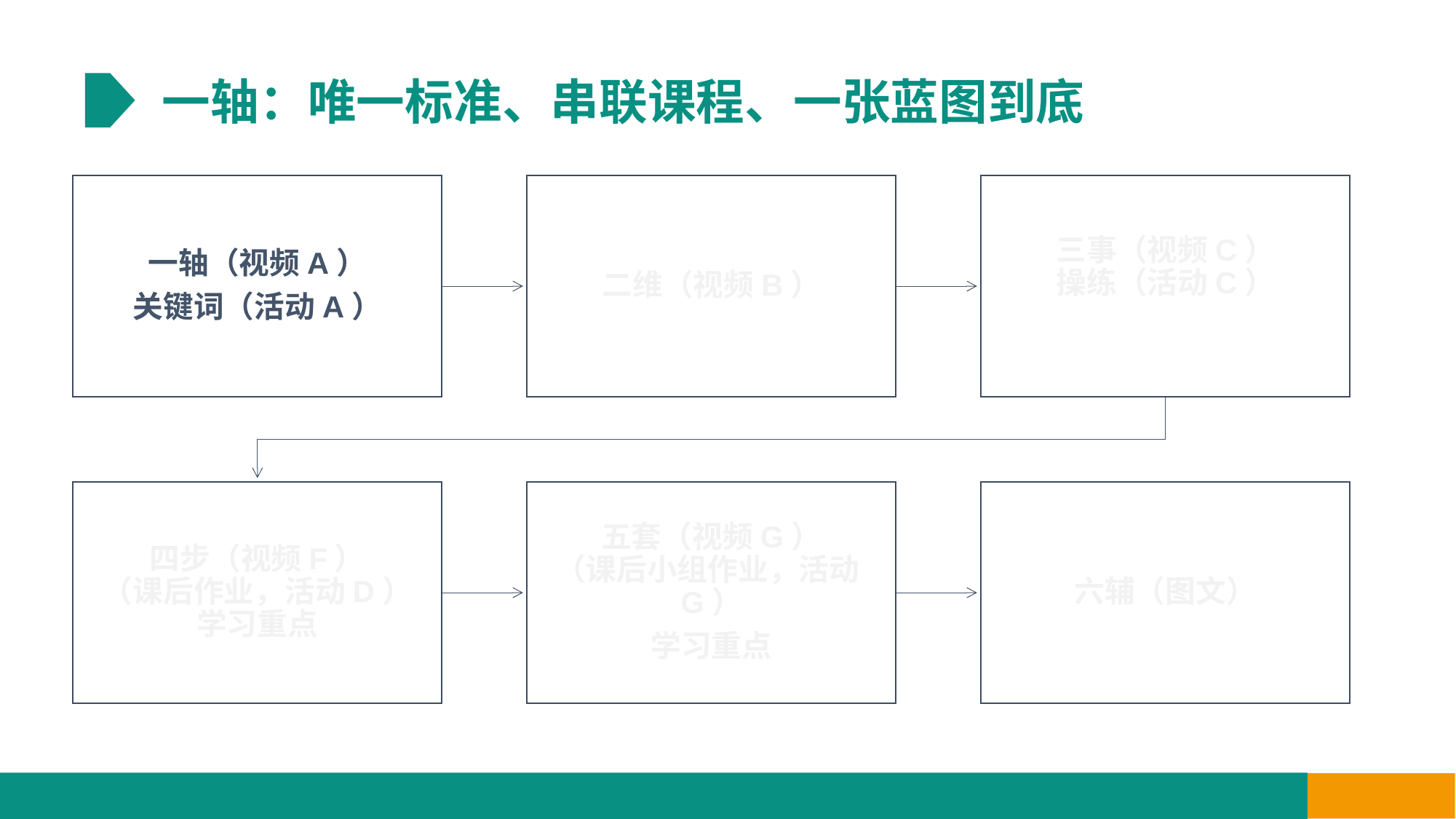

一轴：唯一标准、串联课程、一张蓝图到底

一轴（视频A）
关键词（活动A）

二维（视频B）

三事（视频C）
操练（活动C）

四步（视频F）
（课后作业，活动D）
学习重点

五套（视频G）
（课后小组作业，活动G）
学习重点
六辅（图文）